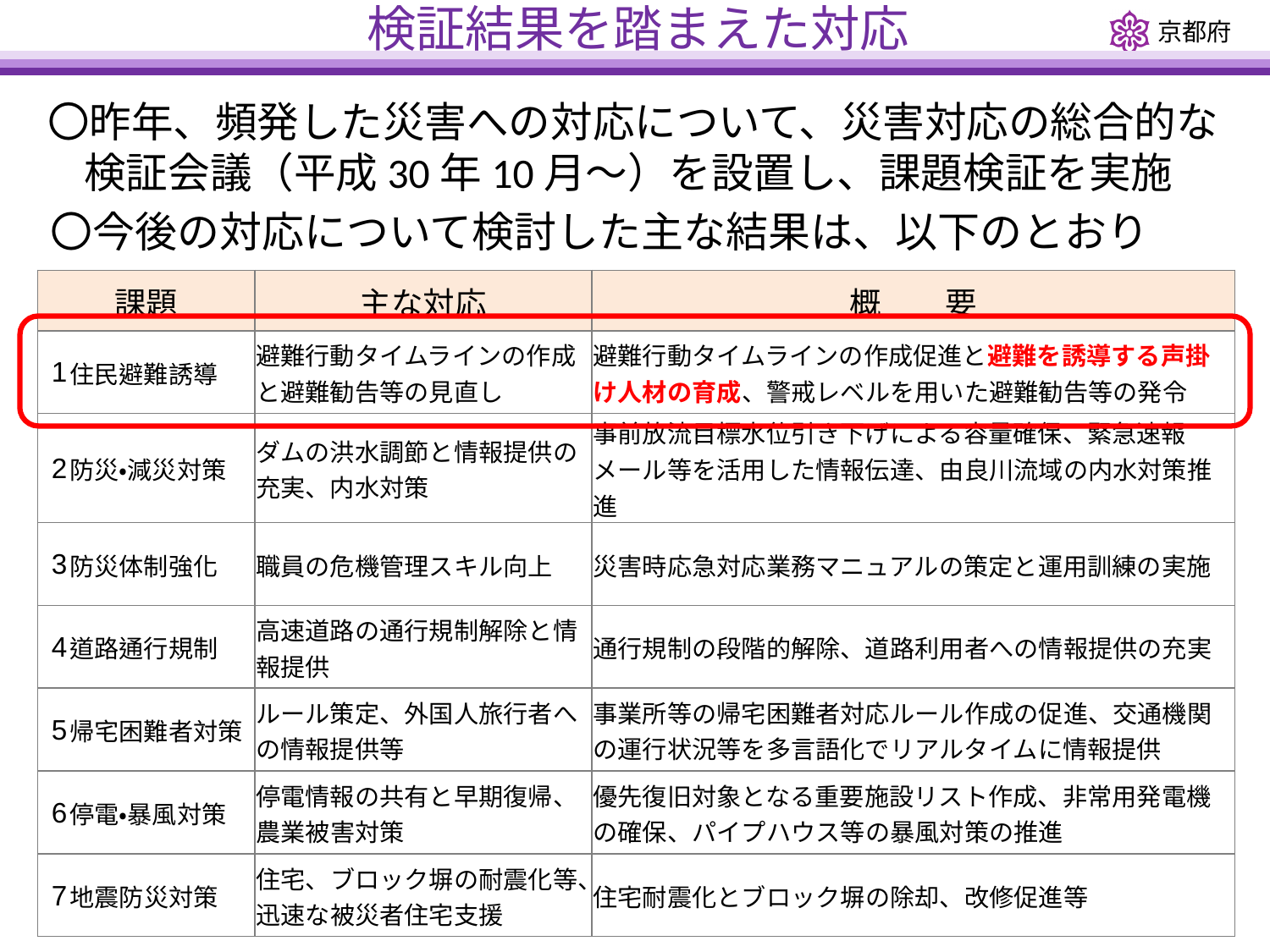

検証結果を踏まえた対応
〇昨年、頻発した災害への対応について、災害対応の総合的な検証会議（平成30年10月～）を設置し、課題検証を実施

〇今後の対応について検討した主な結果は、以下のとおり
| 課題 |  | 主な対応 | 概　　要 |
| --- | --- | --- | --- |
| 1 | 住民避難誘導 | 避難行動タイムラインの作成と避難勧告等の見直し | 避難行動タイムラインの作成促進と避難を誘導する声掛け人材の育成、警戒レベルを用いた避難勧告等の発令 |
| 2 | 防災・減災対策 | ダムの洪水調節と情報提供の充実、内水対策 | 事前放流目標水位引き下げによる容量確保、緊急速報メール等を活用した情報伝達、由良川流域の内水対策推進 |
| 3 | 防災体制強化 | 職員の危機管理スキル向上 | 災害時応急対応業務マニュアルの策定と運用訓練の実施 |
| 4 | 道路通行規制 | 高速道路の通行規制解除と情報提供 | 通行規制の段階的解除、道路利用者への情報提供の充実 |
| 5 | 帰宅困難者対策 | ルール策定、外国人旅行者への情報提供等 | 事業所等の帰宅困難者対応ルール作成の促進、交通機関の運行状況等を多言語化でリアルタイムに情報提供 |
| 6 | 停電・暴風対策 | 停電情報の共有と早期復帰、農業被害対策 | 優先復旧対象となる重要施設リスト作成、非常用発電機の確保、パイプハウス等の暴風対策の推進 |
| 7 | 地震防災対策 | 住宅、ブロック塀の耐震化等、迅速な被災者住宅支援 | 住宅耐震化とブロック塀の除却、改修促進等 |